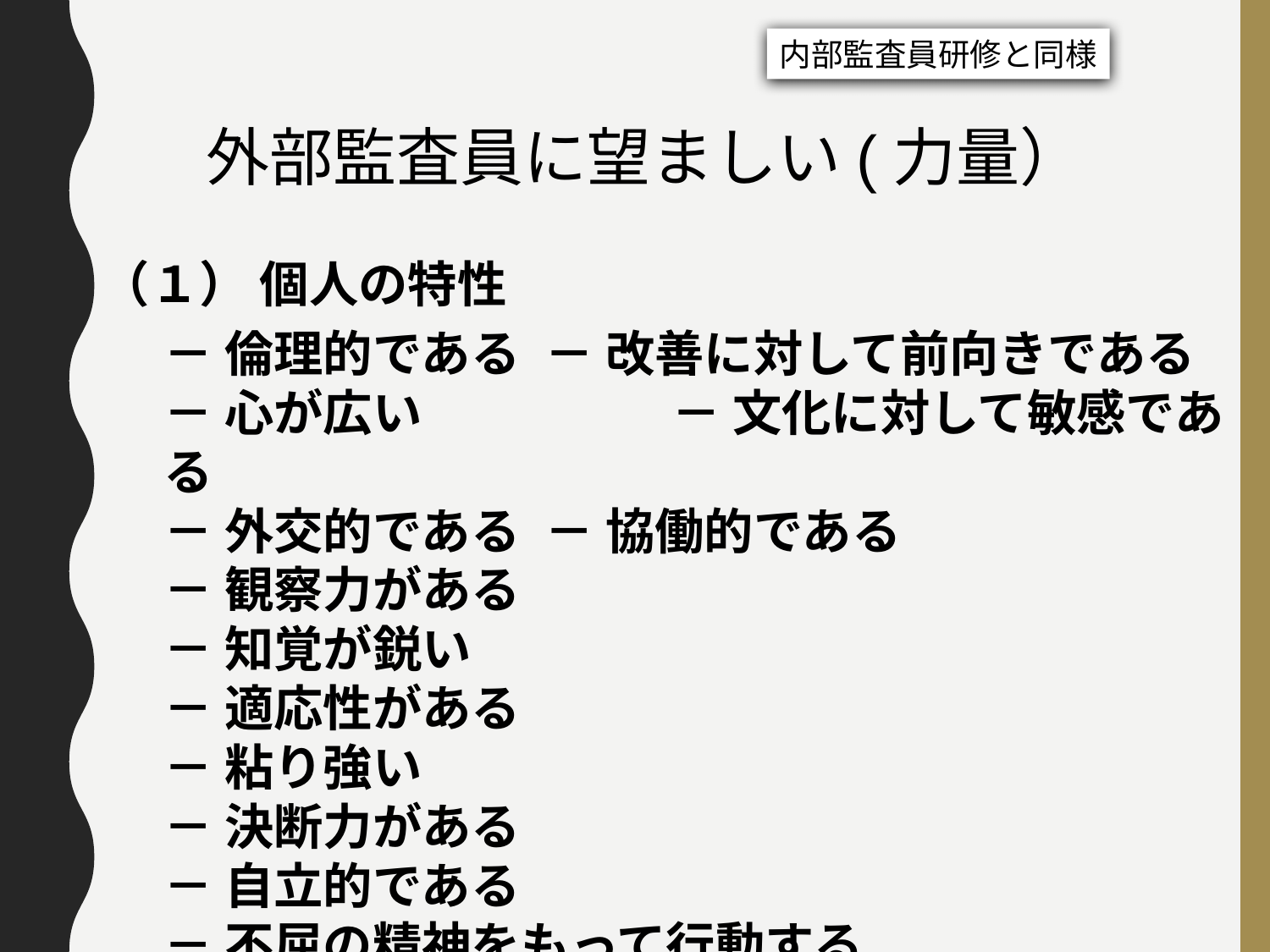

内部監査員研修と同様
　外部監査員に望ましい(力量）
（１） 個人の特性
－ 倫理的である	－ 改善に対して前向きである
－ 心が広い		－ 文化に対して敏感である
－ 外交的である	－ 協働的である
－ 観察力がある
－ 知覚が鋭い
－ 適応性がある
－ 粘り強い
－ 決断力がある
－ 自立的である
－ 不屈の精神をもって行動する